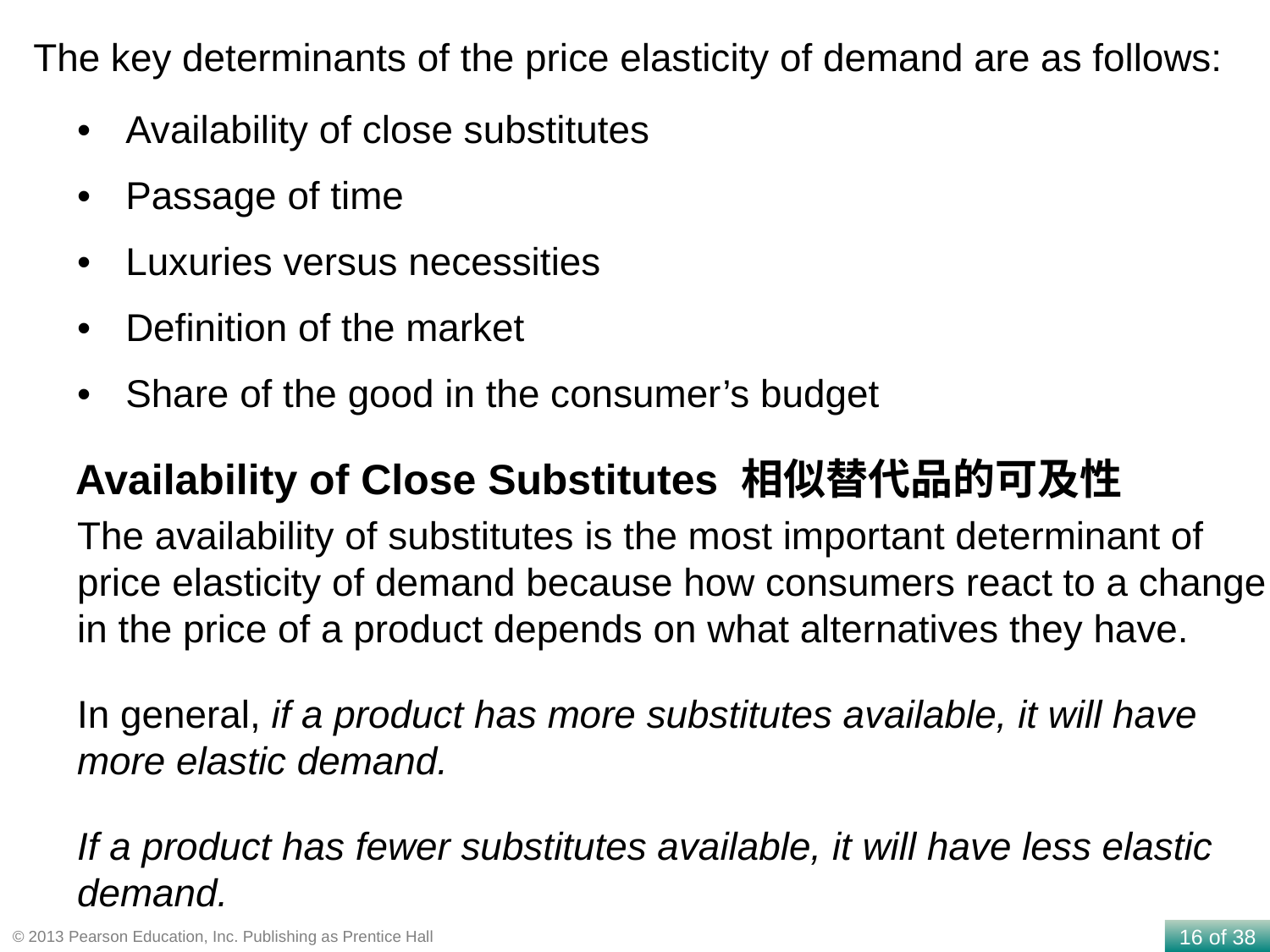

The key determinants of the price elasticity of demand are as follows:
• 	Availability of close substitutes
•	Passage of time
• 	Luxuries versus necessities
•	Definition of the market
•	Share of the good in the consumer’s budget
Availability of Close Substitutes 相似替代品的可及性
The availability of substitutes is the most important determinant of price elasticity of demand because how consumers react to a change in the price of a product depends on what alternatives they have.
In general, if a product has more substitutes available, it will have more elastic demand.
If a product has fewer substitutes available, it will have less elastic demand.